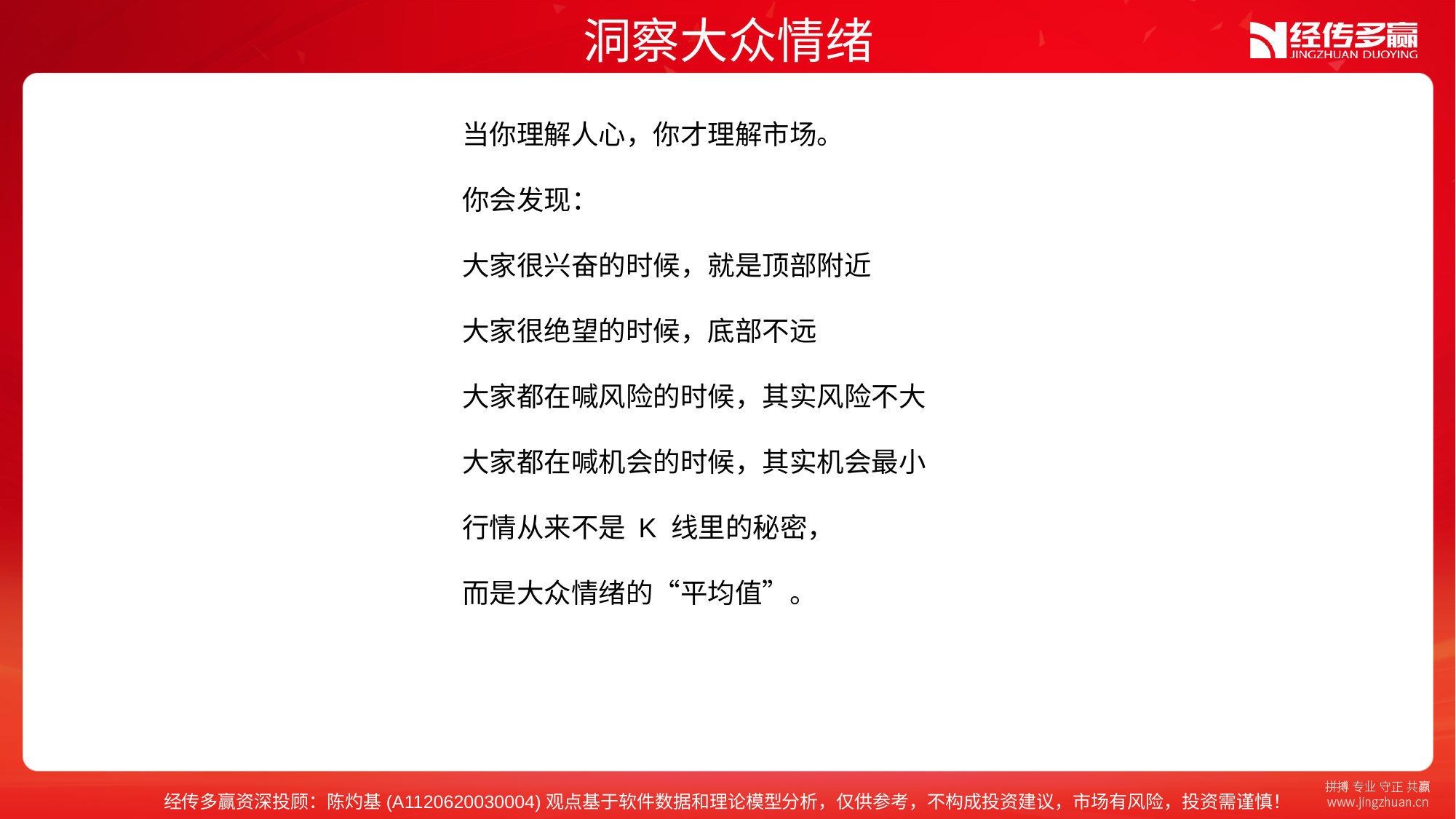

洞察大众情绪
当你理解人心，你才理解市场。

你会发现：

大家很兴奋的时候，就是顶部附近

大家很绝望的时候，底部不远

大家都在喊风险的时候，其实风险不大

大家都在喊机会的时候，其实机会最小

行情从来不是 K 线里的秘密，

而是大众情绪的“平均值”。